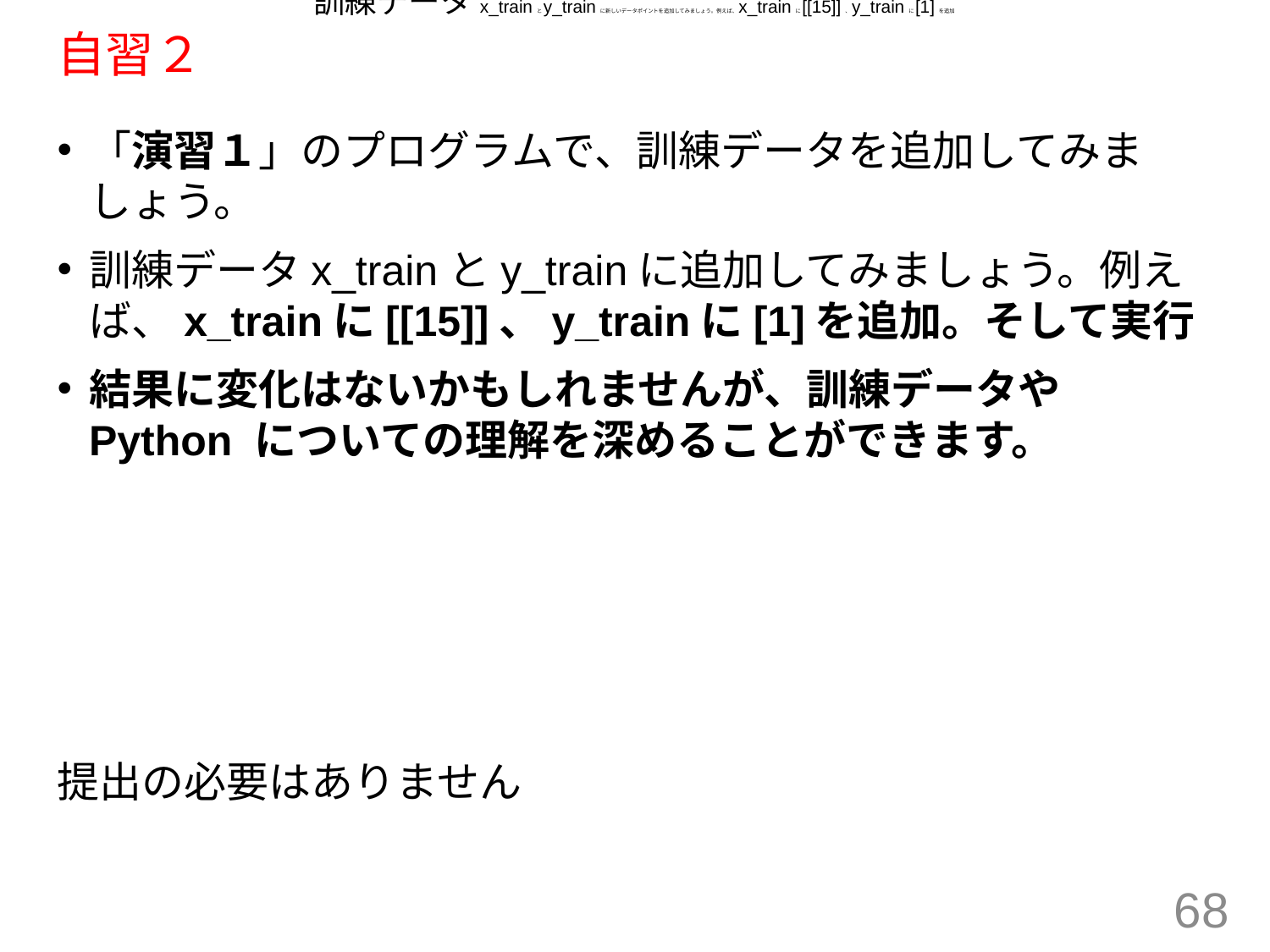

訓練データx_trainとy_trainに新しいデータポイントを追加してみましょう。例えば、x_trainに[[15]]、y_trainに[1]を追加
# 自習２
「演習１」のプログラムで、訓練データを追加してみましょう。
訓練データx_trainとy_trainに追加してみましょう。例えば、x_trainに[[15]]、y_trainに[1]を追加。そして実行
結果に変化はないかもしれませんが、訓練データや Python についての理解を深めることができます。

提出の必要はありません

68